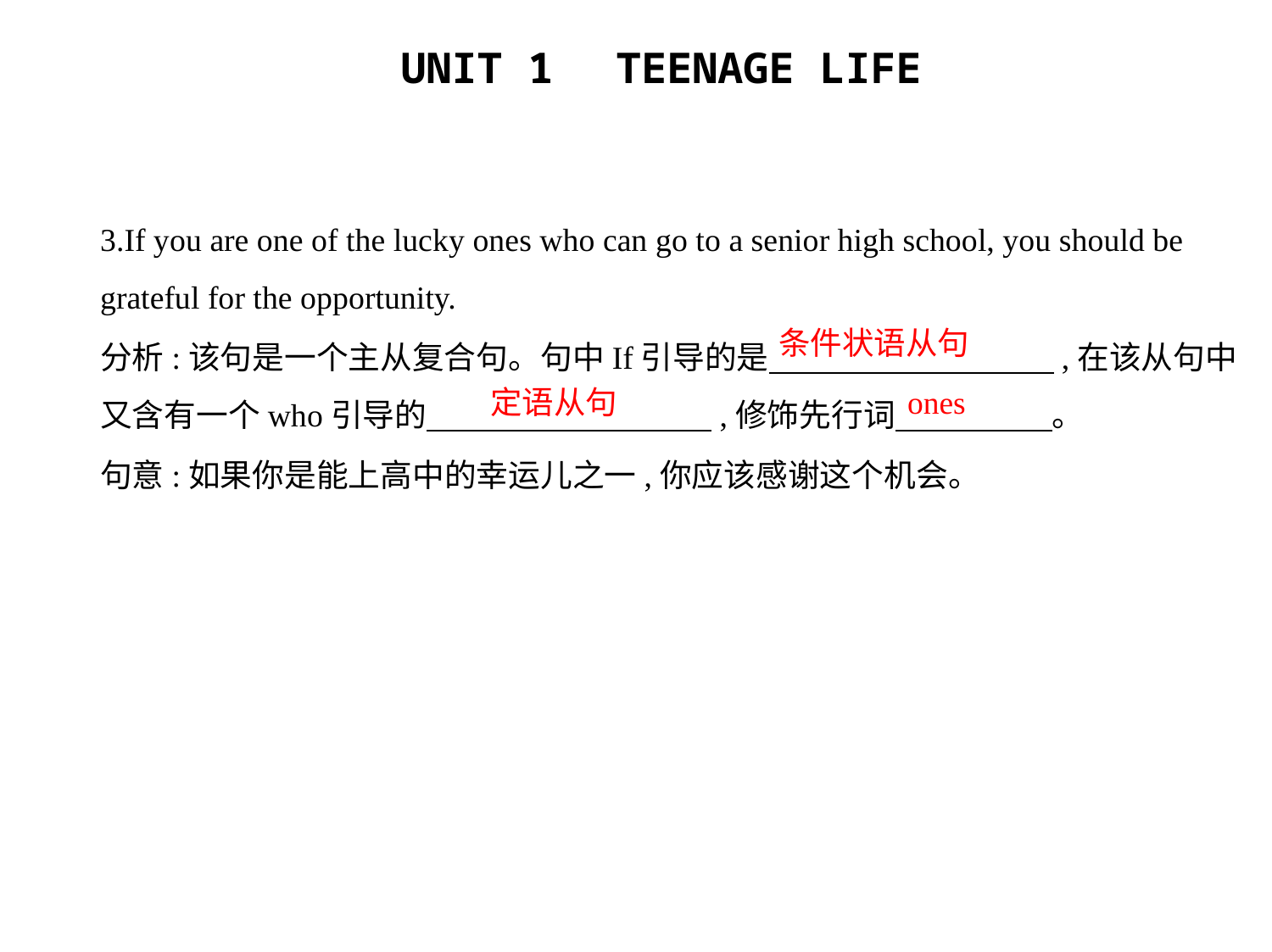

3.If you are one of the lucky ones who can go to a senior high school, you should be
grateful for the opportunity.
分析:该句是一个主从复合句。句中If引导的是　　　　　　　　    ,在该从句中
又含有一个who引导的　　　　　　　　    ,修饰先行词　　　　    。
句意:如果你是能上高中的幸运儿之一,你应该感谢这个机会。
条件状语从句
ones
定语从句